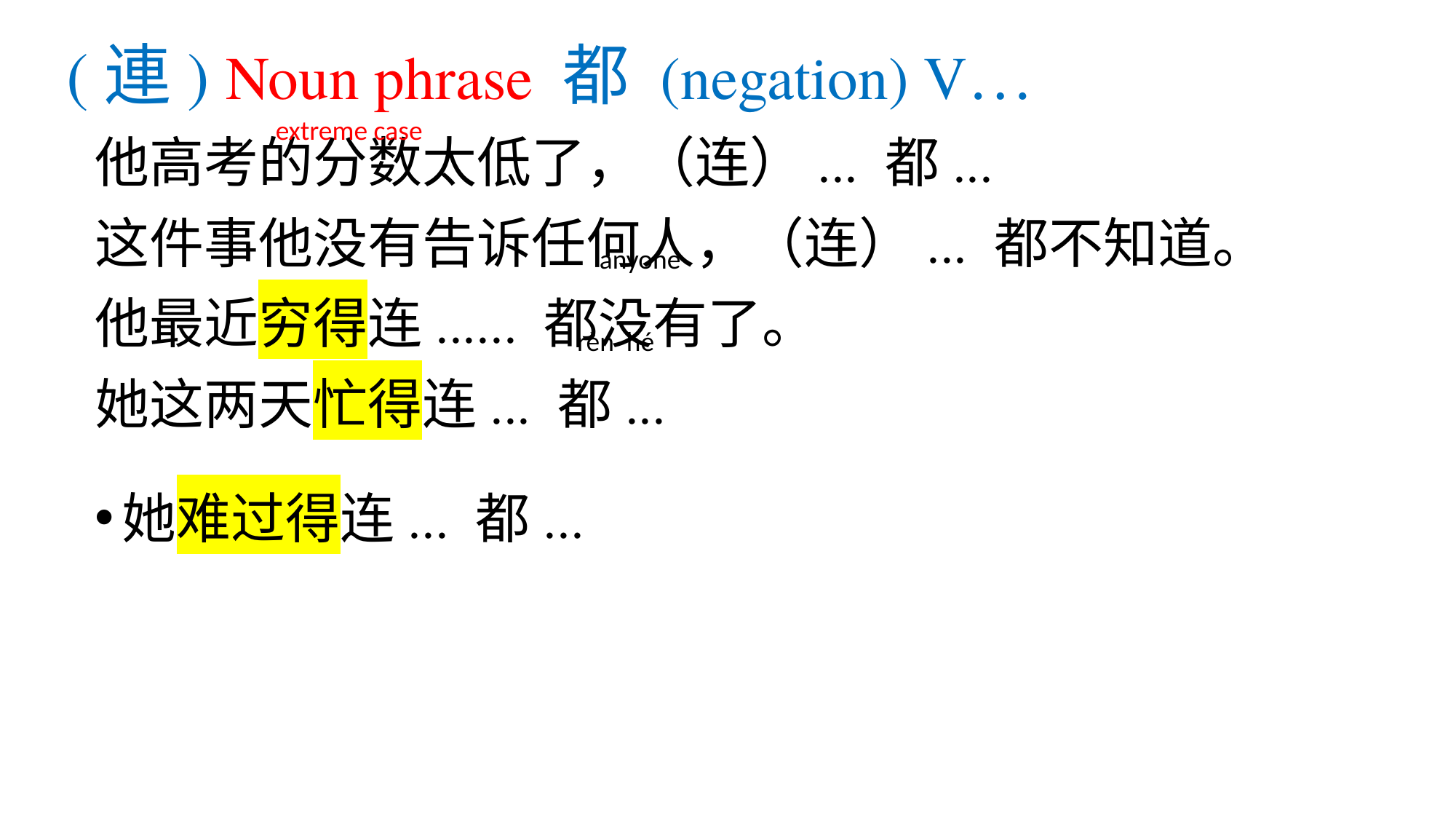

# (連) Noun phrase 都 (negation) V…
extreme case
他高考的分数太低了，（连）... 都...
这件事他没有告诉任何人，（连）... 都不知道。
他最近穷得连...... 都没有了。
她这两天忙得连... 都...
她难过得连... 都...

anyone
 rèn  hé